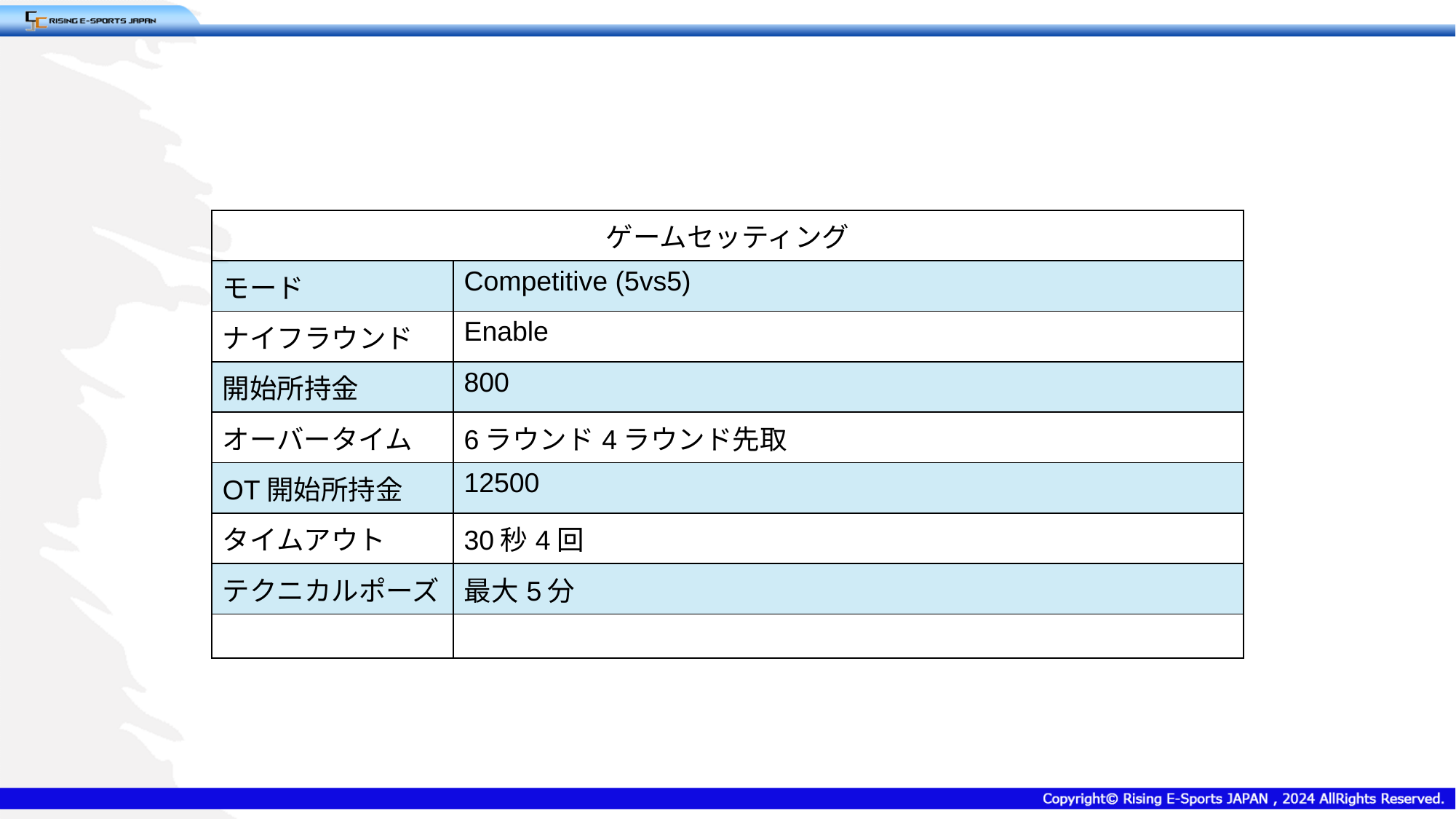

| ゲームセッティング |  |
| --- | --- |
| モード | Competitive (5vs5) |
| ナイフラウンド | Enable |
| 開始所持金 | 800 |
| オーバータイム | 6ラウンド4ラウンド先取 |
| OT開始所持金 | 12500 |
| タイムアウト | 30秒4回 |
| テクニカルポーズ | 最大5分 |
|  |  |